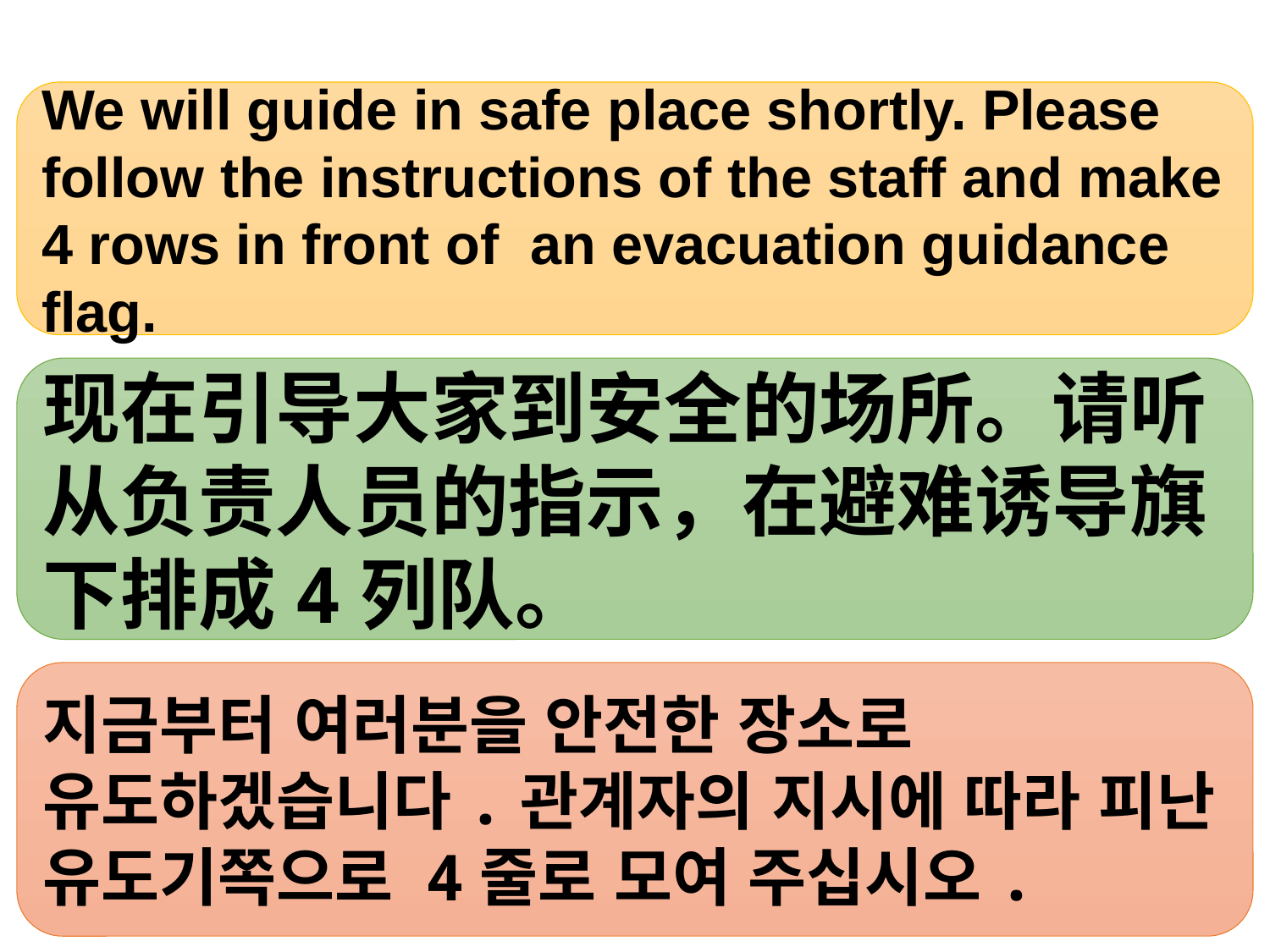

We will guide in safe place shortly. Please follow the instructions of the staff and make 4 rows in front of  an evacuation guidance flag.
现在引导大家到安全的场所。请听从负责人员的指示，在避难诱导旗下排成4列队。
지금부터 여러분을 안전한 장소로 유도하겠습니다.관계자의 지시에 따라 피난 유도기쪽으로 4줄로 모여 주십시오.